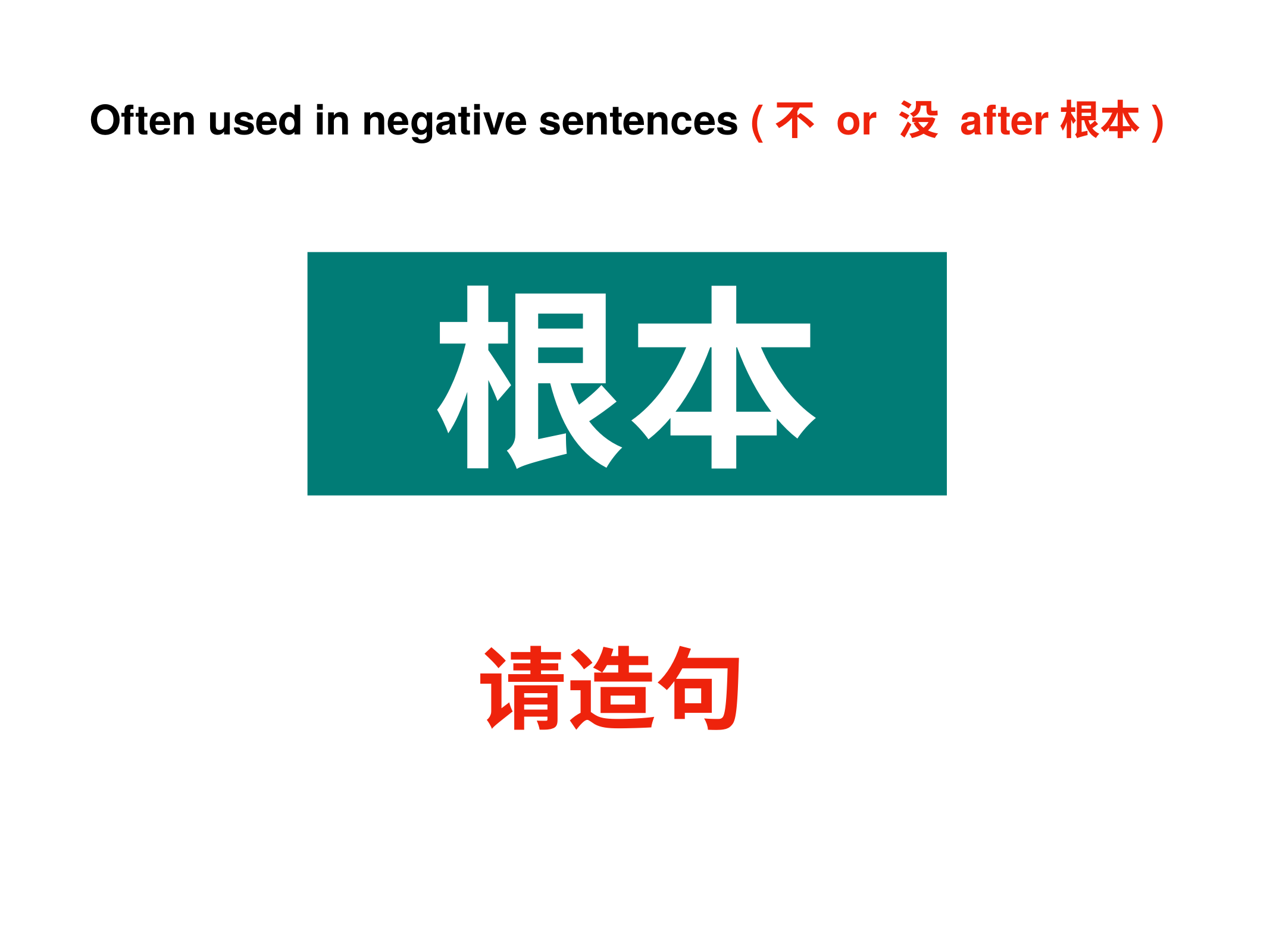

Often used in negative sentences (不 or 没 after根本)
根本
请造句